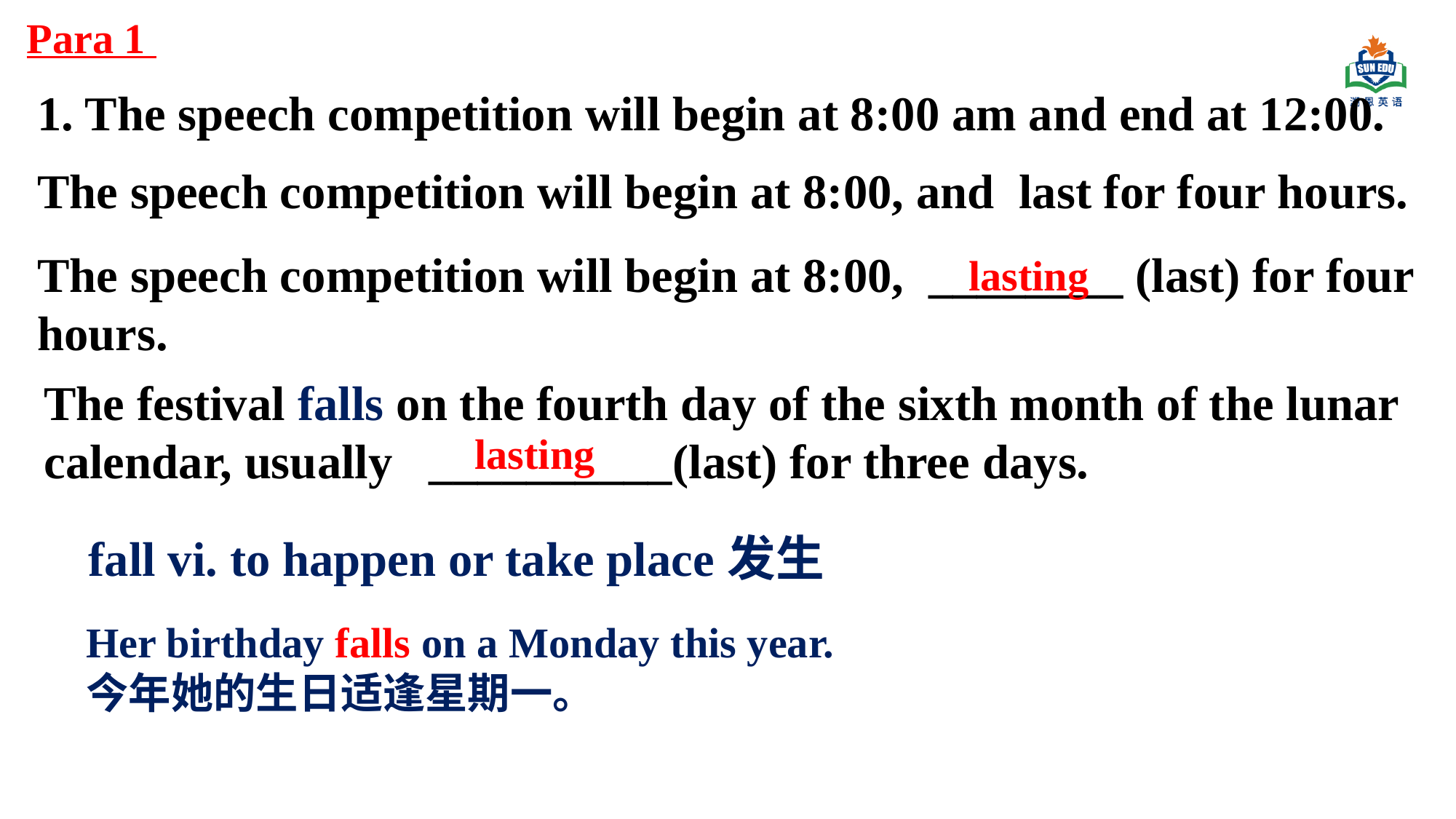

Para 1
1. The speech competition will begin at 8:00 am and end at 12:00.
The speech competition will begin at 8:00, and  last for four hours.
The speech competition will begin at 8:00,  ________ (last) for four hours.
lasting
The festival falls on the fourth day of the sixth month of the lunar calendar, usually   __________(last) for three days.
lasting
 fall vi. to happen or take place发生
Her birthday falls on a Monday this year.
今年她的生日适逢星期一。